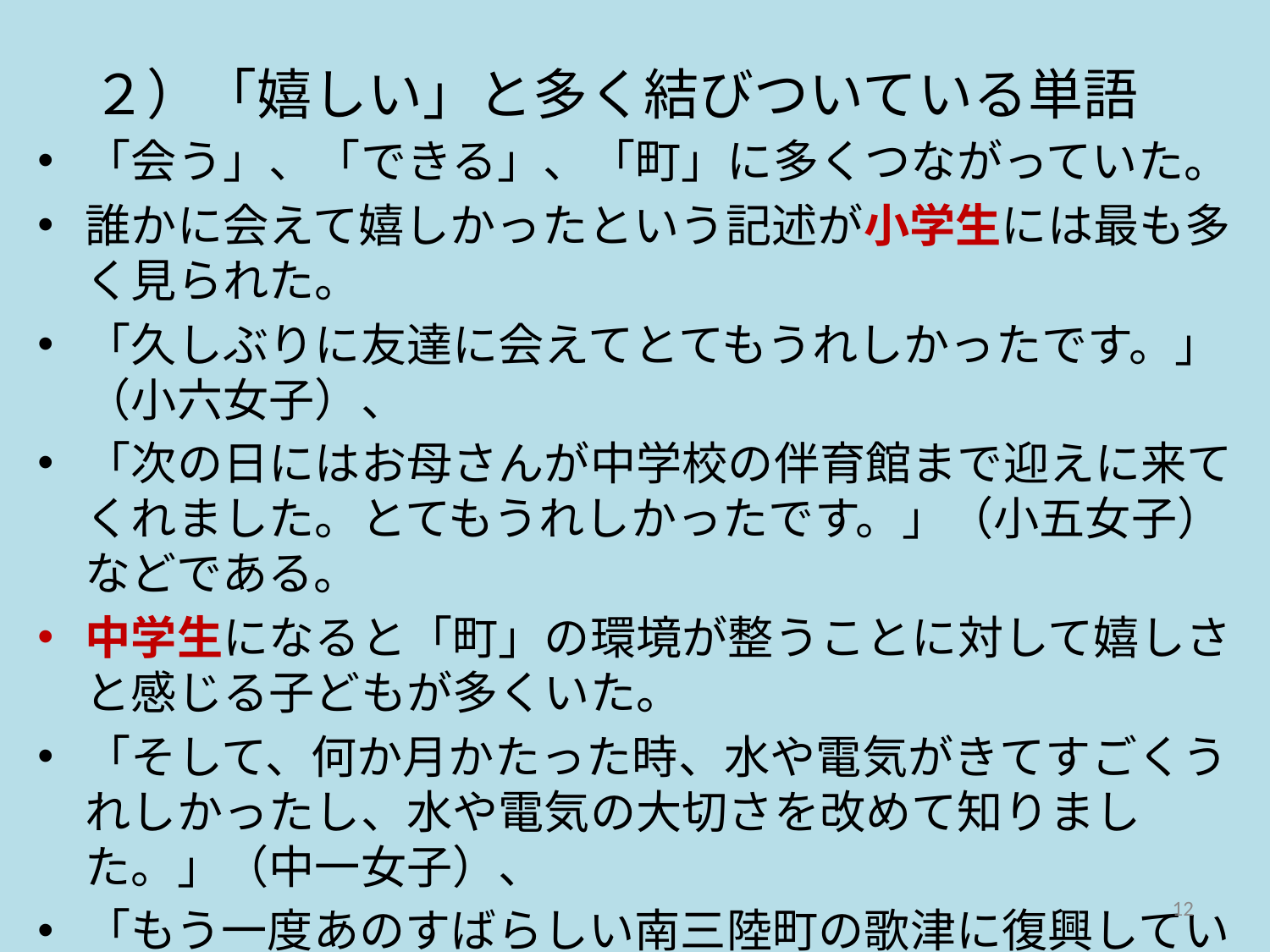

# ２）「嬉しい」と多く結びついている単語
「会う」、「できる」、「町」に多くつながっていた。
誰かに会えて嬉しかったという記述が小学生には最も多く見られた。
「久しぶりに友達に会えてとてもうれしかったです。」（小六女子）、
「次の日にはお母さんが中学校の伴育館まで迎えに来てくれました。とてもうれしかったです。」（小五女子）などである。
中学生になると「町」の環境が整うことに対して嬉しさと感じる子どもが多くいた。
「そして、何か月かたった時、水や電気がきてすごくうれしかったし、水や電気の大切さを改めて知りました。」（中一女子）、
「もう一度あのすばらしい南三陸町の歌津に復興していたら私はうれしいです。」（中学二年男子）などの表現があった。
12